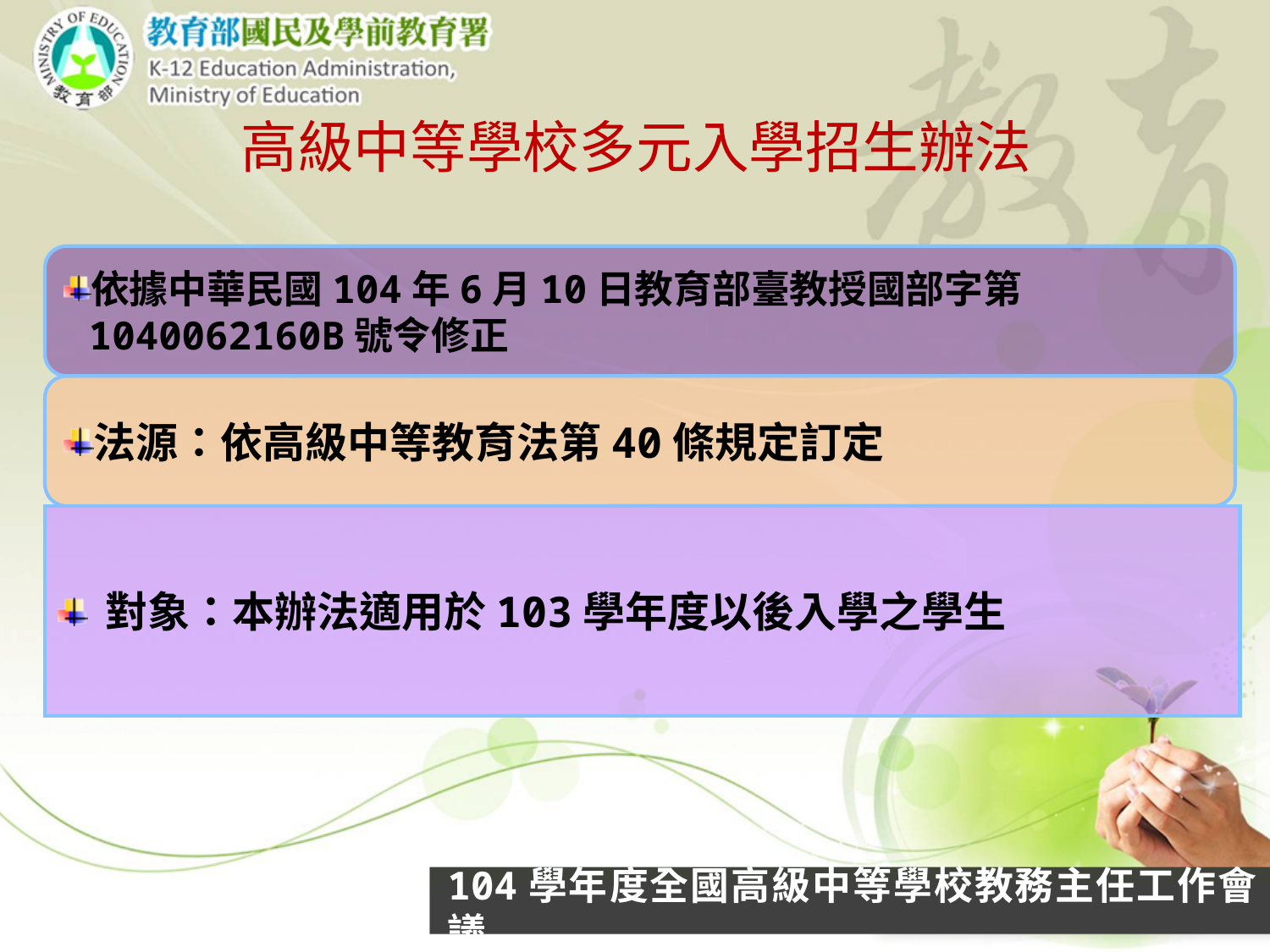

# 高級中等學校多元入學招生辦法
依據中華民國104年6月10日教育部臺教授國部字第1040062160B號令修正
法源：依高級中等教育法第40條規定訂定
對象：本辦法適用於103學年度以後入學之學生
104學年度全國高級中等學校教務主任工作會議
3
3